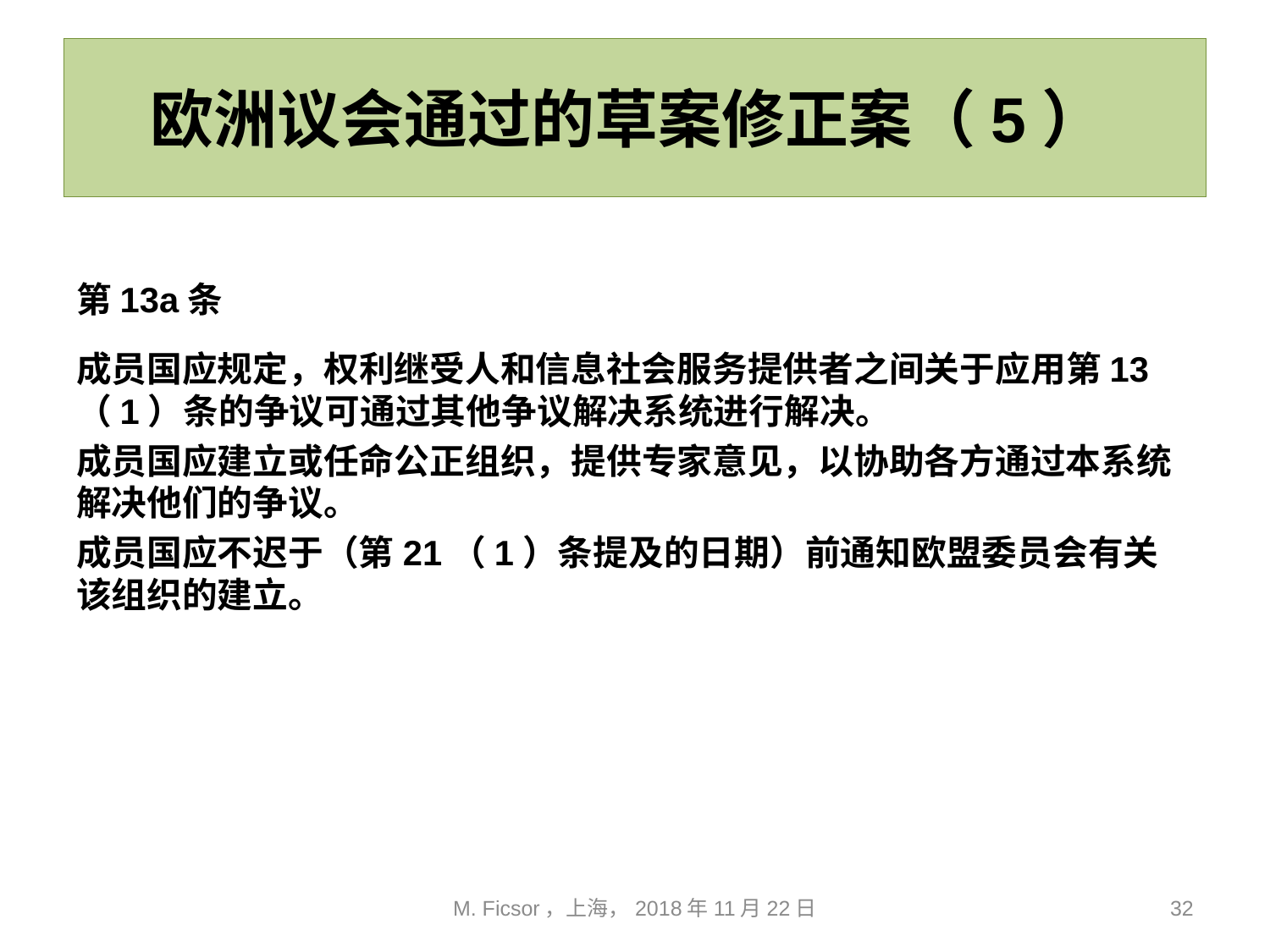

# 欧洲议会通过的草案修正案（5）

第13a条

成员国应规定，权利继受人和信息社会服务提供者之间关于应用第13（1）条的争议可通过其他争议解决系统进行解决。
成员国应建立或任命公正组织，提供专家意见，以协助各方通过本系统解决他们的争议。
成员国应不迟于（第21（1）条提及的日期）前通知欧盟委员会有关该组织的建立。
M. Ficsor，上海，2018年11月22日
32